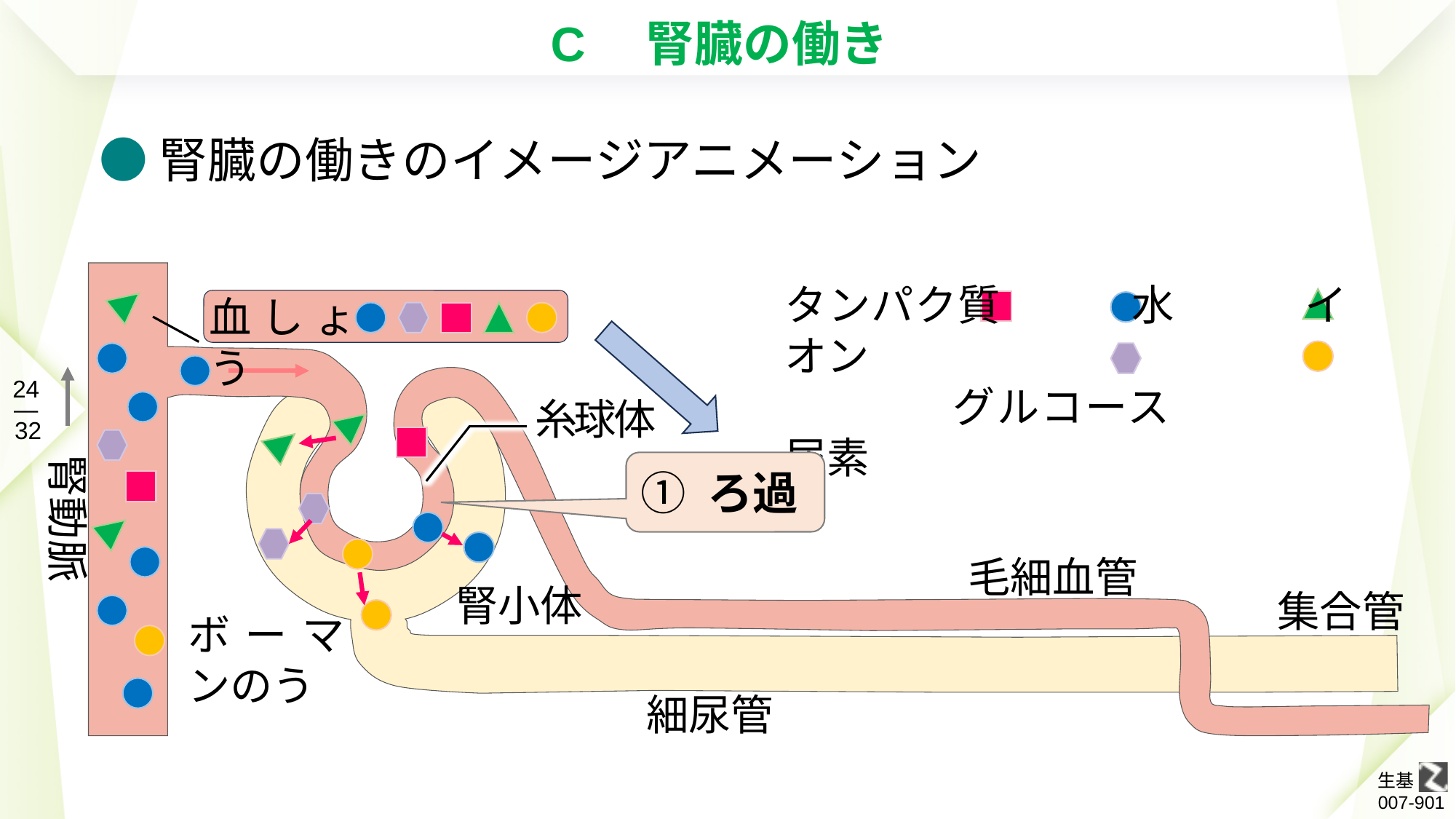

# C　腎臓の働き
●腎臓の働きのイメージアニメーション

タンパク質　　　水　　　イオン
　  　 　グルコース　　　　尿素

血しょう

糸球体

腎動脈
① ろ過

毛細血管

腎小体
集合管

ボーマンのう

細尿管